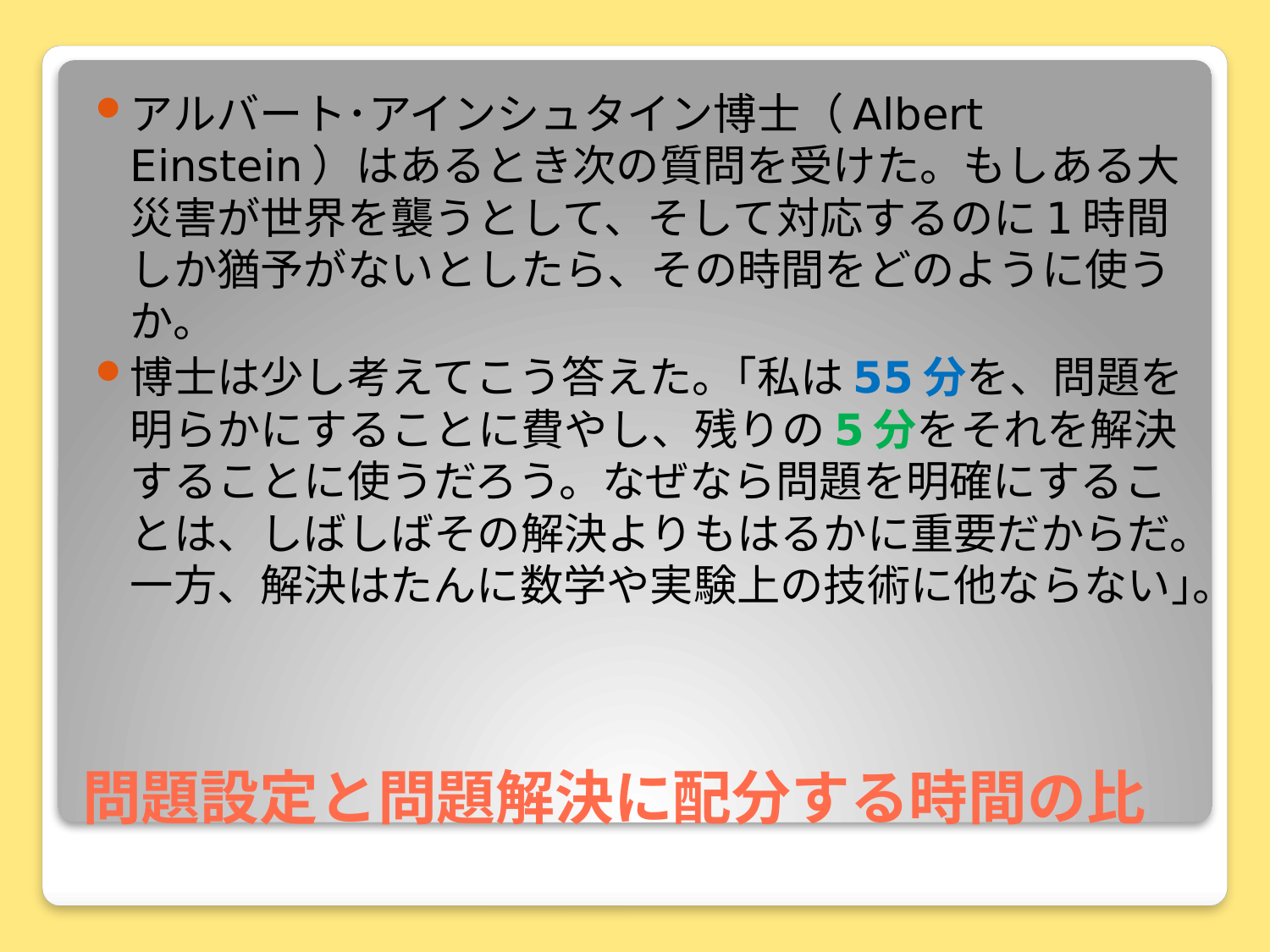

アルバート･アインシュタイン博士（Albert Einstein）はあるとき次の質問を受けた。もしある大災害が世界を襲うとして、そして対応するのに1時間しか猶予がないとしたら、その時間をどのように使うか。
博士は少し考えてこう答えた。｢私は55分を、問題を明らかにすることに費やし、残りの5分をそれを解決することに使うだろう。なぜなら問題を明確にすることは、しばしばその解決よりもはるかに重要だからだ。一方、解決はたんに数学や実験上の技術に他ならない｣。
# 問題設定と問題解決に配分する時間の比